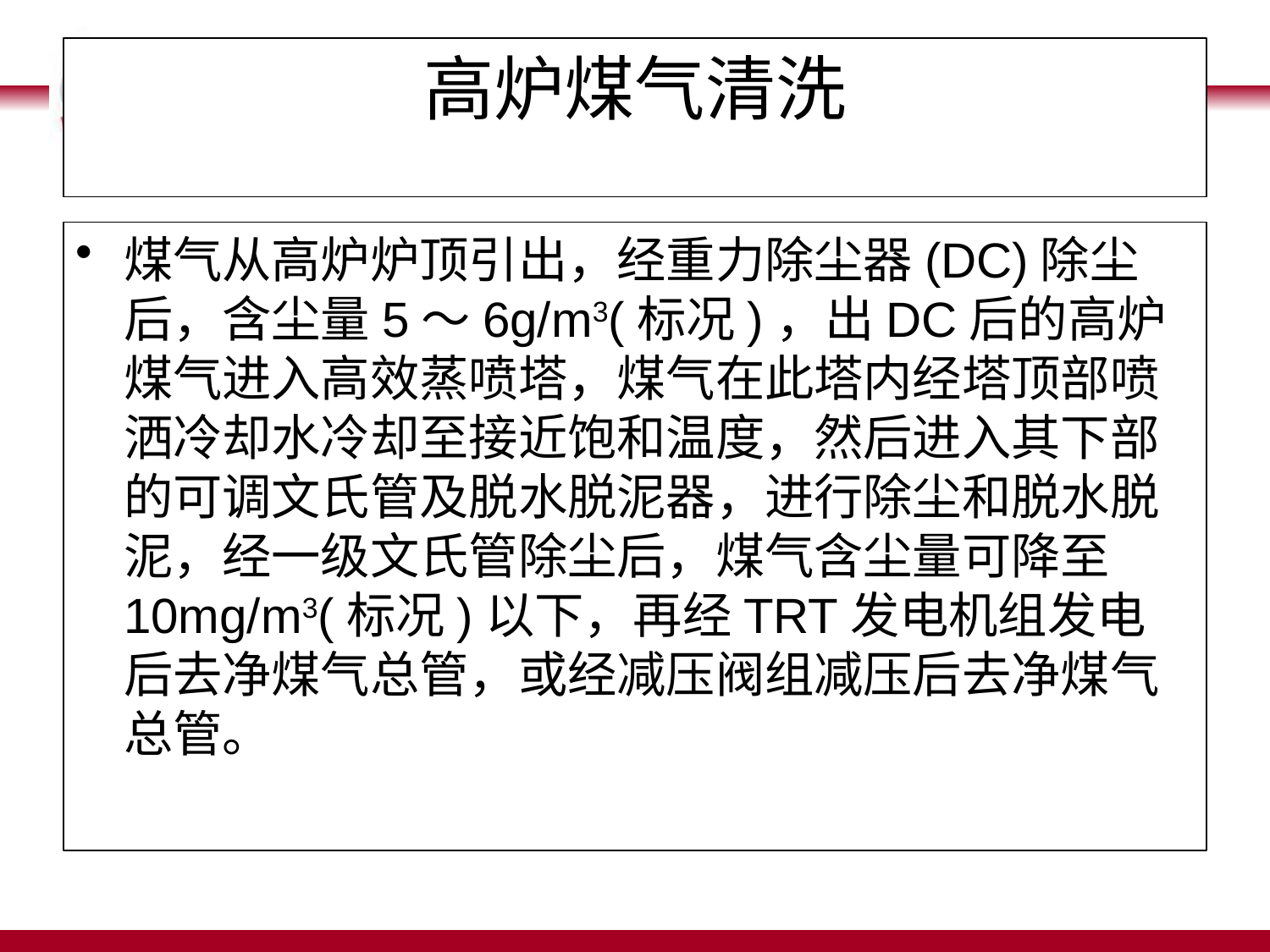

高炉煤气清洗
煤气从高炉炉顶引出，经重力除尘器(DC)除尘后，含尘量5～6g/m3(标况)，出DC后的高炉煤气进入高效蒸喷塔，煤气在此塔内经塔顶部喷洒冷却水冷却至接近饱和温度，然后进入其下部的可调文氏管及脱水脱泥器，进行除尘和脱水脱泥，经一级文氏管除尘后，煤气含尘量可降至10mg/m3(标况)以下，再经TRT发电机组发电后去净煤气总管，或经减压阀组减压后去净煤气总管。